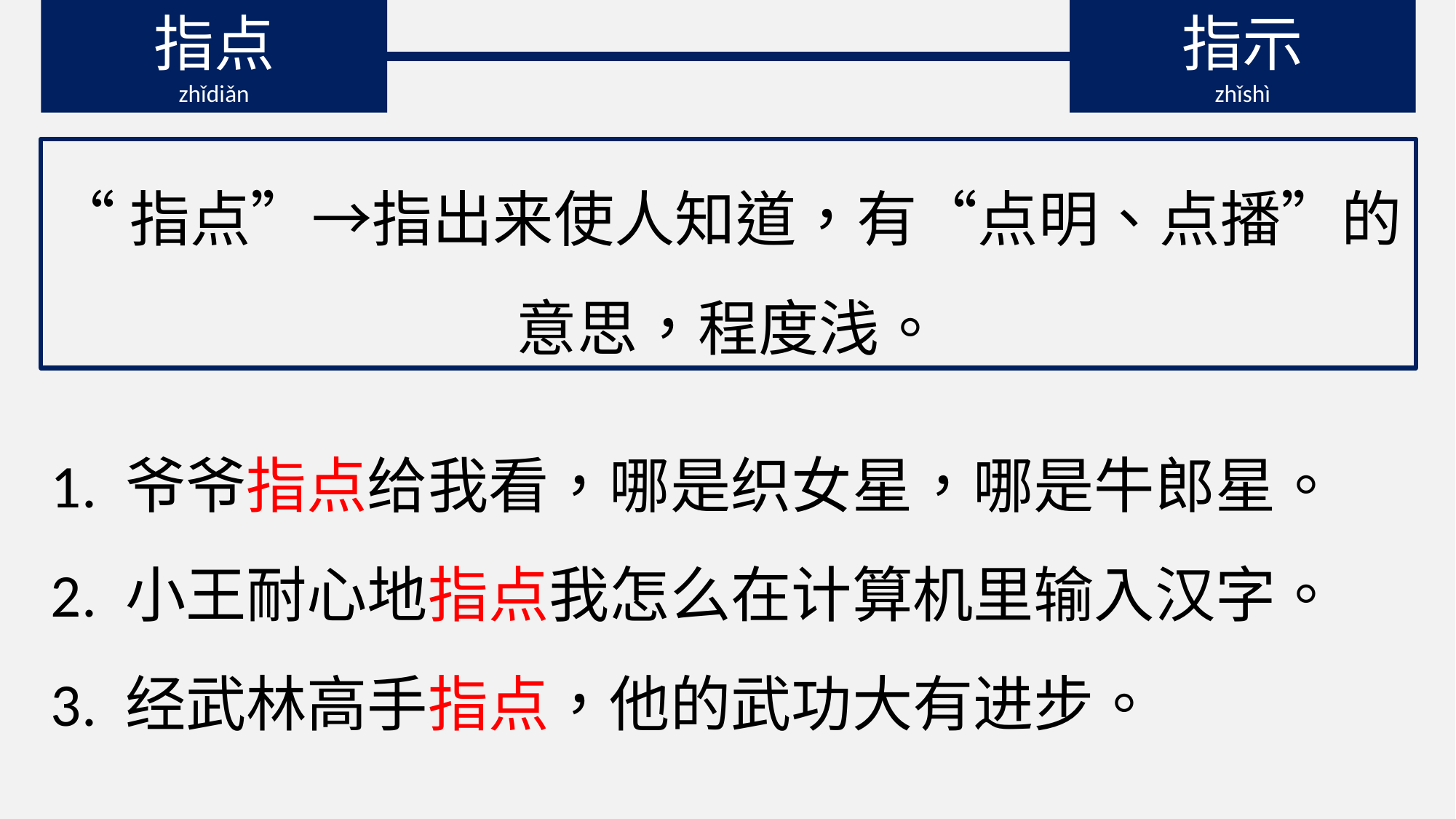

指点
zhǐdiǎn
指示
zhǐshì
“指点”→指出来使人知道，有“点明、点播”的意思，程度浅。
1. 爷爷指点给我看，哪是织女星，哪是牛郎星。
2. 小王耐心地指点我怎么在计算机里输入汉字。
3. 经武林高手指点，他的武功大有进步。